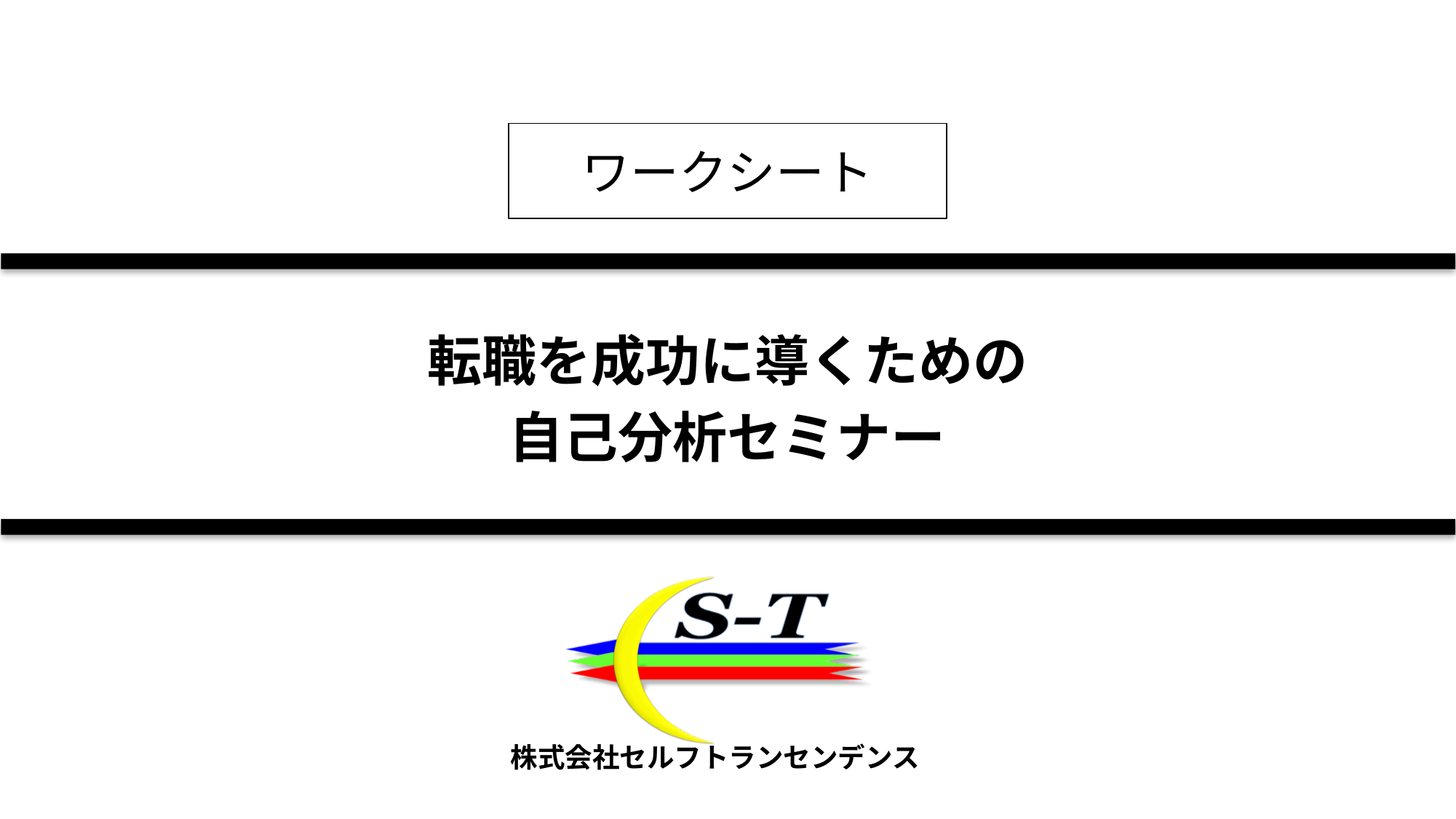

ワークシート
転職を成功に導くための
自己分析セミナー
Copyright © 2023 Self Transcendence Co., Ltd. All Right Reserved.